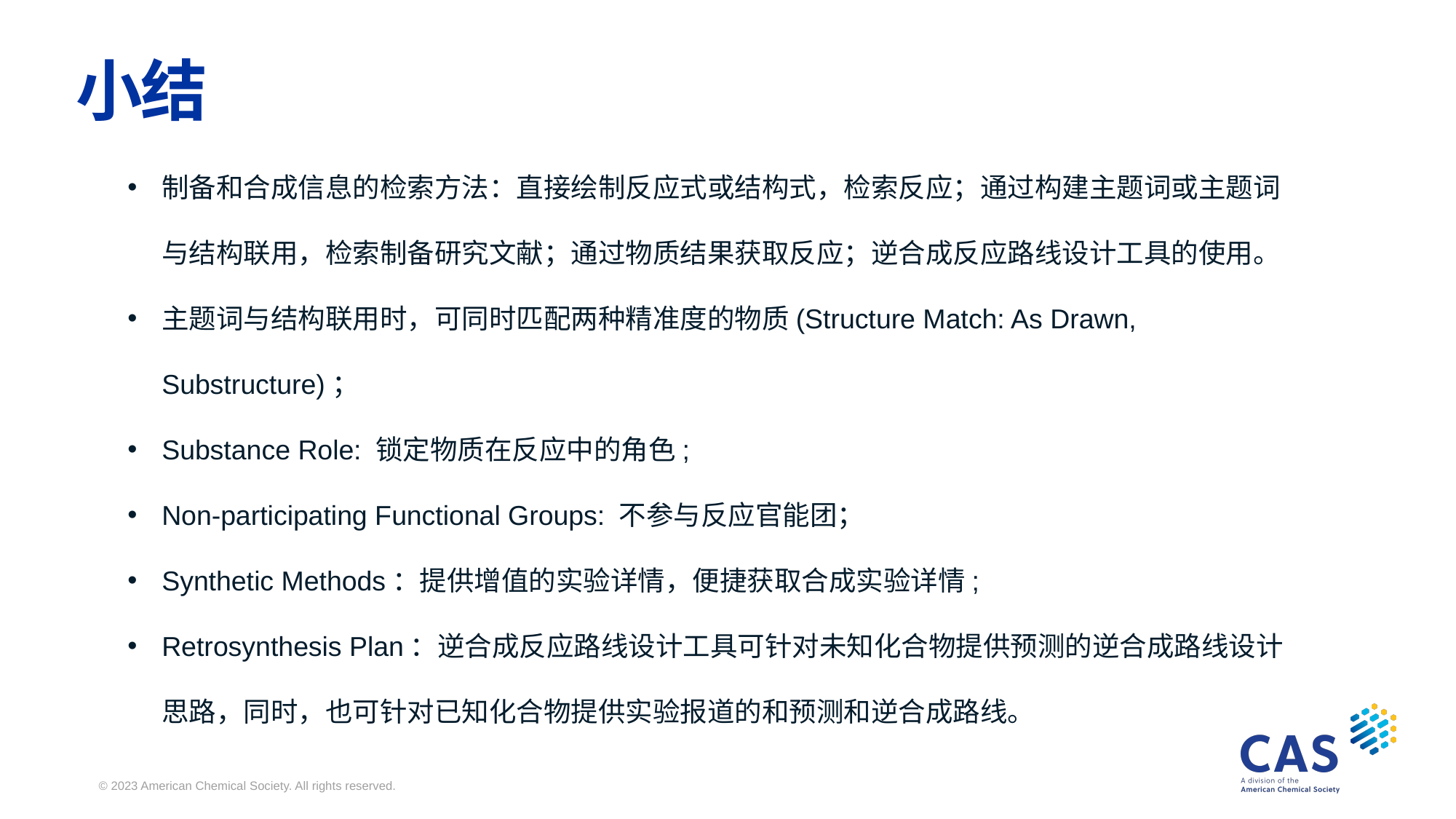

小结
制备和合成信息的检索方法：直接绘制反应式或结构式，检索反应；通过构建主题词或主题词与结构联用，检索制备研究文献；通过物质结果获取反应；逆合成反应路线设计工具的使用。
主题词与结构联用时，可同时匹配两种精准度的物质(Structure Match: As Drawn, Substructure)；
Substance Role: 锁定物质在反应中的角色;
Non-participating Functional Groups: 不参与反应官能团；
Synthetic Methods：提供增值的实验详情，便捷获取合成实验详情;
Retrosynthesis Plan：逆合成反应路线设计工具可针对未知化合物提供预测的逆合成路线设计思路，同时，也可针对已知化合物提供实验报道的和预测和逆合成路线。